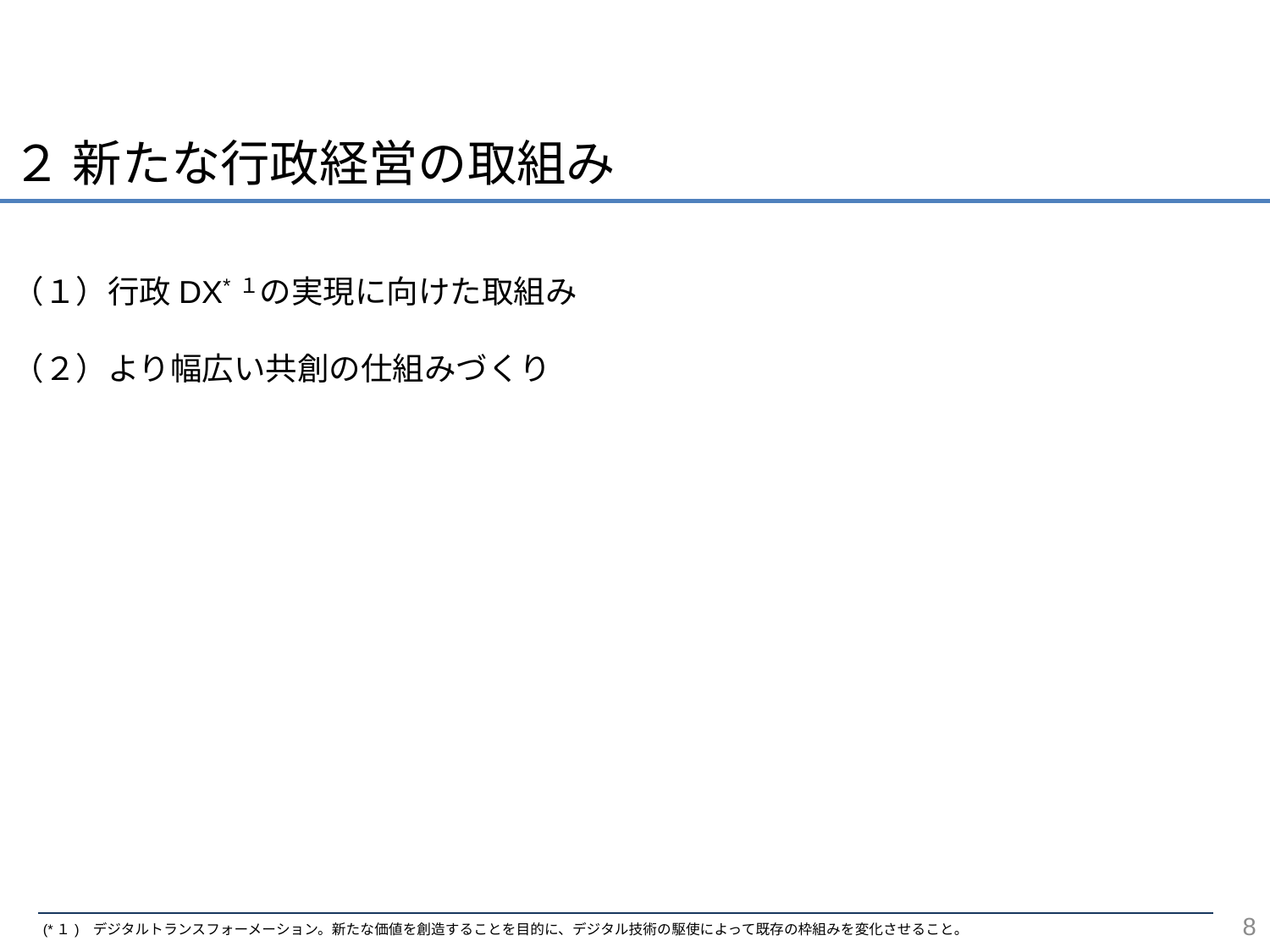

２ 新たな行政経営の取組み
（１）行政DX*１の実現に向けた取組み
（２）より幅広い共創の仕組みづくり
8
| (\*１) | デジタルトランスフォーメーション。新たな価値を創造することを目的に、デジタル技術の駆使によって既存の枠組みを変化させること。 |
| --- | --- |